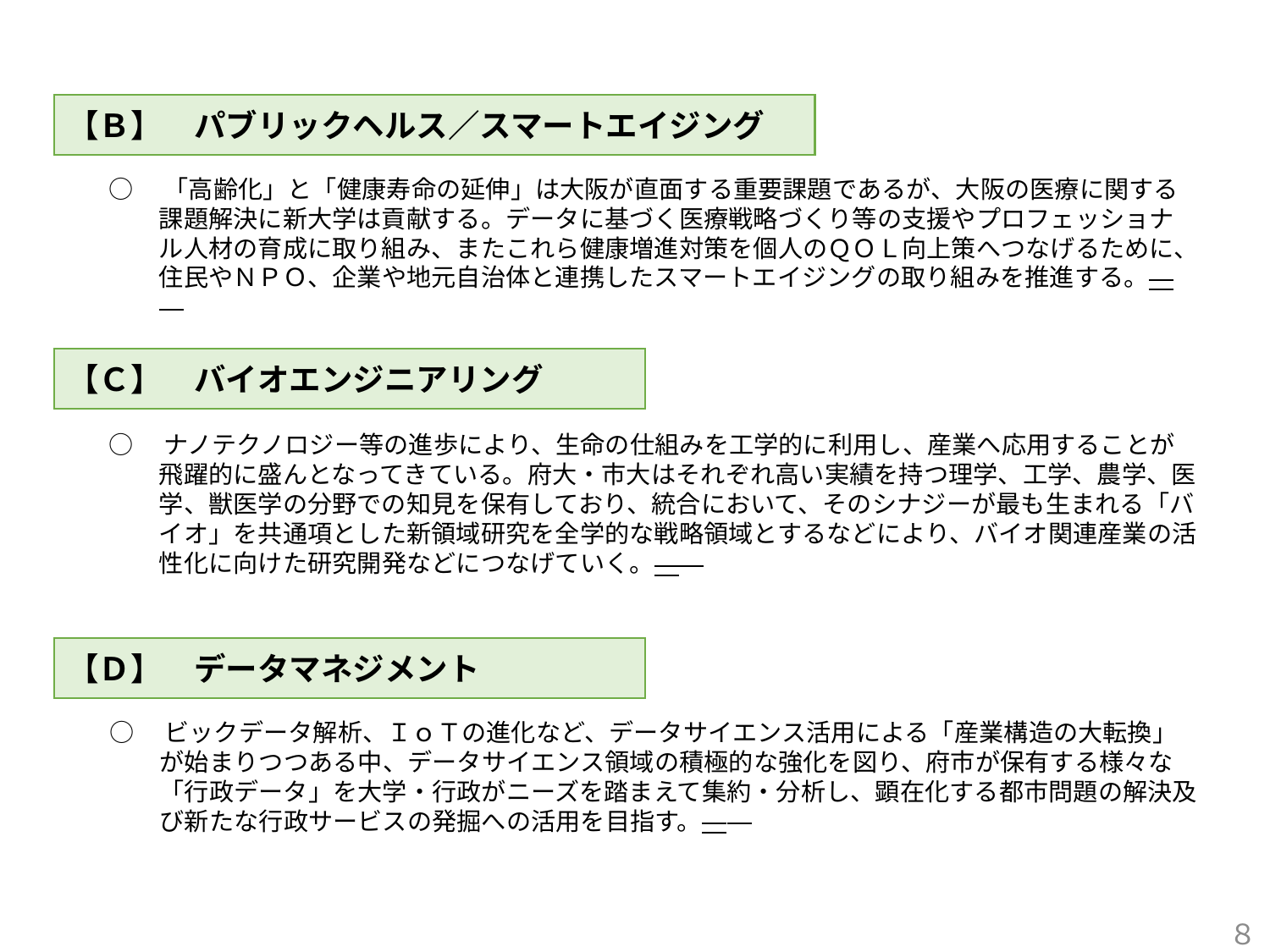

【Ｂ】　パブリックヘルス／スマートエイジング
○　「高齢化」と「健康寿命の延伸」は大阪が直面する重要課題であるが、大阪の医療に関する課題解決に新大学は貢献する。データに基づく医療戦略づくり等の支援やプロフェッショナル人材の育成に取り組み、またこれら健康増進対策を個人のＱＯＬ向上策へつなげるために、住民やＮＰＯ、企業や地元自治体と連携したスマートエイジングの取り組みを推進する。
【Ｃ】　バイオエンジニアリング
○　ナノテクノロジー等の進歩により、生命の仕組みを工学的に利用し、産業へ応用することが飛躍的に盛んとなってきている。府大・市大はそれぞれ高い実績を持つ理学、工学、農学、医学、獣医学の分野での知見を保有しており、統合において、そのシナジーが最も生まれる「バイオ」を共通項とした新領域研究を全学的な戦略領域とするなどにより、バイオ関連産業の活性化に向けた研究開発などにつなげていく。
【Ｄ】　データマネジメント
○　ビックデータ解析、ＩｏＴの進化など、データサイエンス活用による「産業構造の大転換」が始まりつつある中、データサイエンス領域の積極的な強化を図り、府市が保有する様々な「行政データ」を大学・行政がニーズを踏まえて集約・分析し、顕在化する都市問題の解決及び新たな行政サービスの発掘への活用を目指す。
８